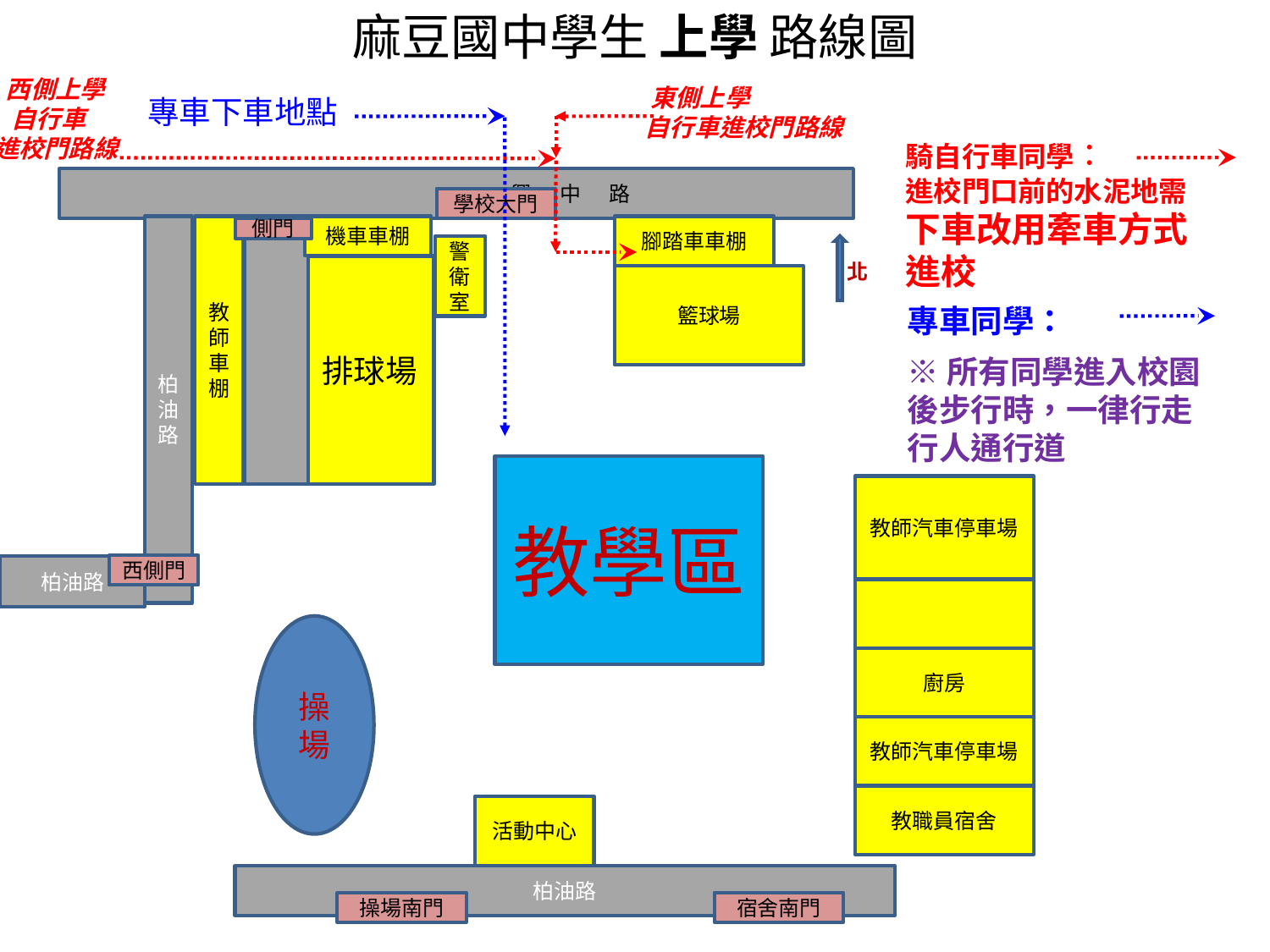

麻豆國中學生 上學 路線圖

 西側上學
  自行車
進校門路線

   東側上學
  自行車進校門路線

專車下車地點
騎自行車同學：
進校門口前的水泥地需下車改用牽車方式進校
                                                興      中      路
學校大門
柏油路
教師車棚

機車車棚
腳踏車車棚
側門
警衛室
北

排球場
籃球場
專車同學：
※所有同學進入校園後步行時，一律行走行人通行道
教學區
教師汽車停車場

廚房
教師汽車停車場
教職員宿舍
西側門
柏油路
操場
活動中心
柏油路
操場南門
宿舍南門